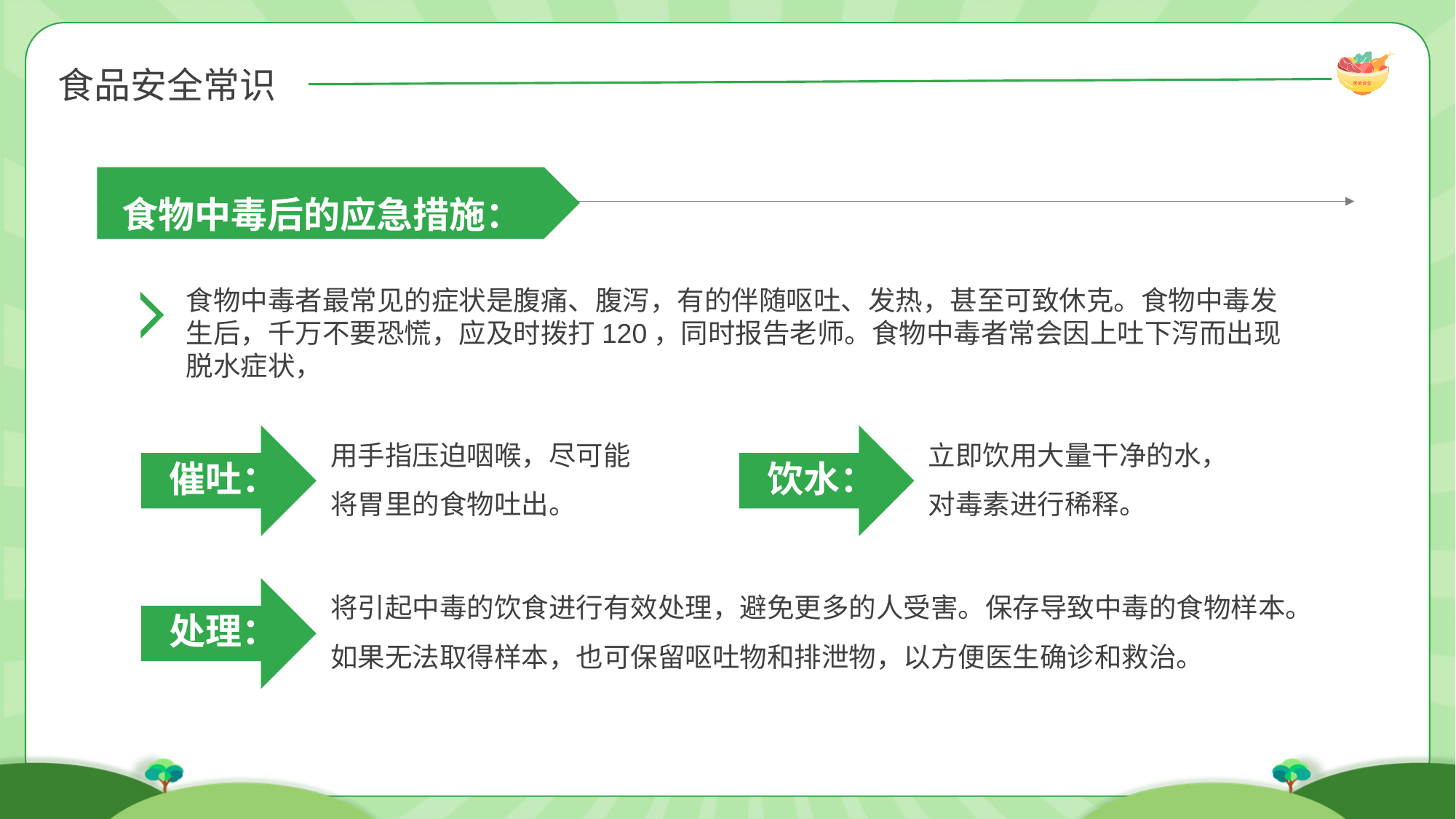

食物中毒后的应急措施：

食物中毒者最常见的症状是腹痛、腹泻，有的伴随呕吐、发热，甚至可致休克。食物中毒发生后，千万不要恐慌，应及时拨打120，同时报告老师。食物中毒者常会因上吐下泻而出现脱水症状，

用手指压迫咽喉，尽可能将胃里的食物吐出。

催吐：
立即饮用大量干净的水，对毒素进行稀释。

饮水：
将引起中毒的饮食进行有效处理，避免更多的人受害。保存导致中毒的食物样本。如果无法取得样本，也可保留呕吐物和排泄物，以方便医生确诊和救治。

处理：